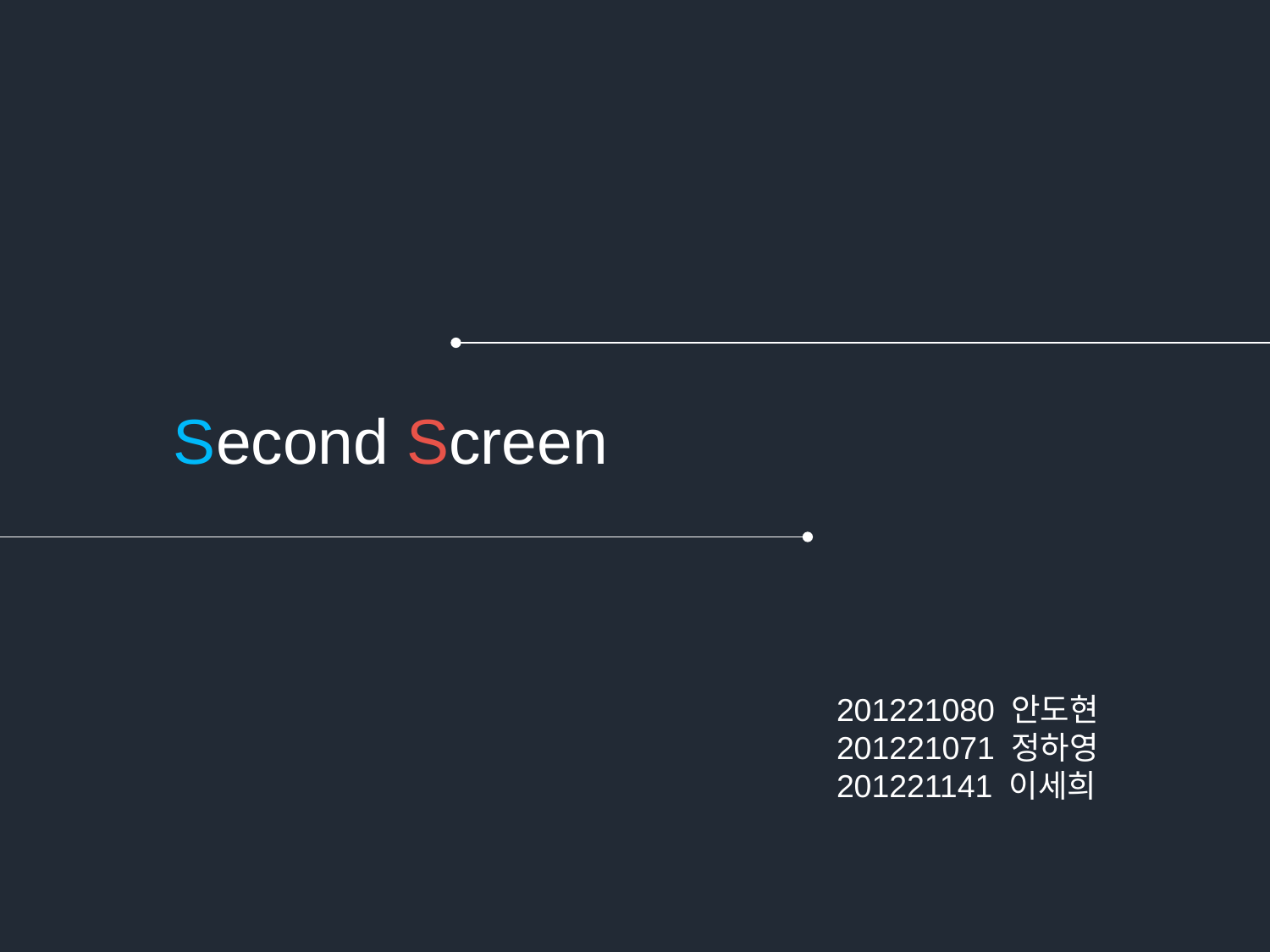

Second Screen
201221080 안도현
201221071 정하영
201221141 이세희